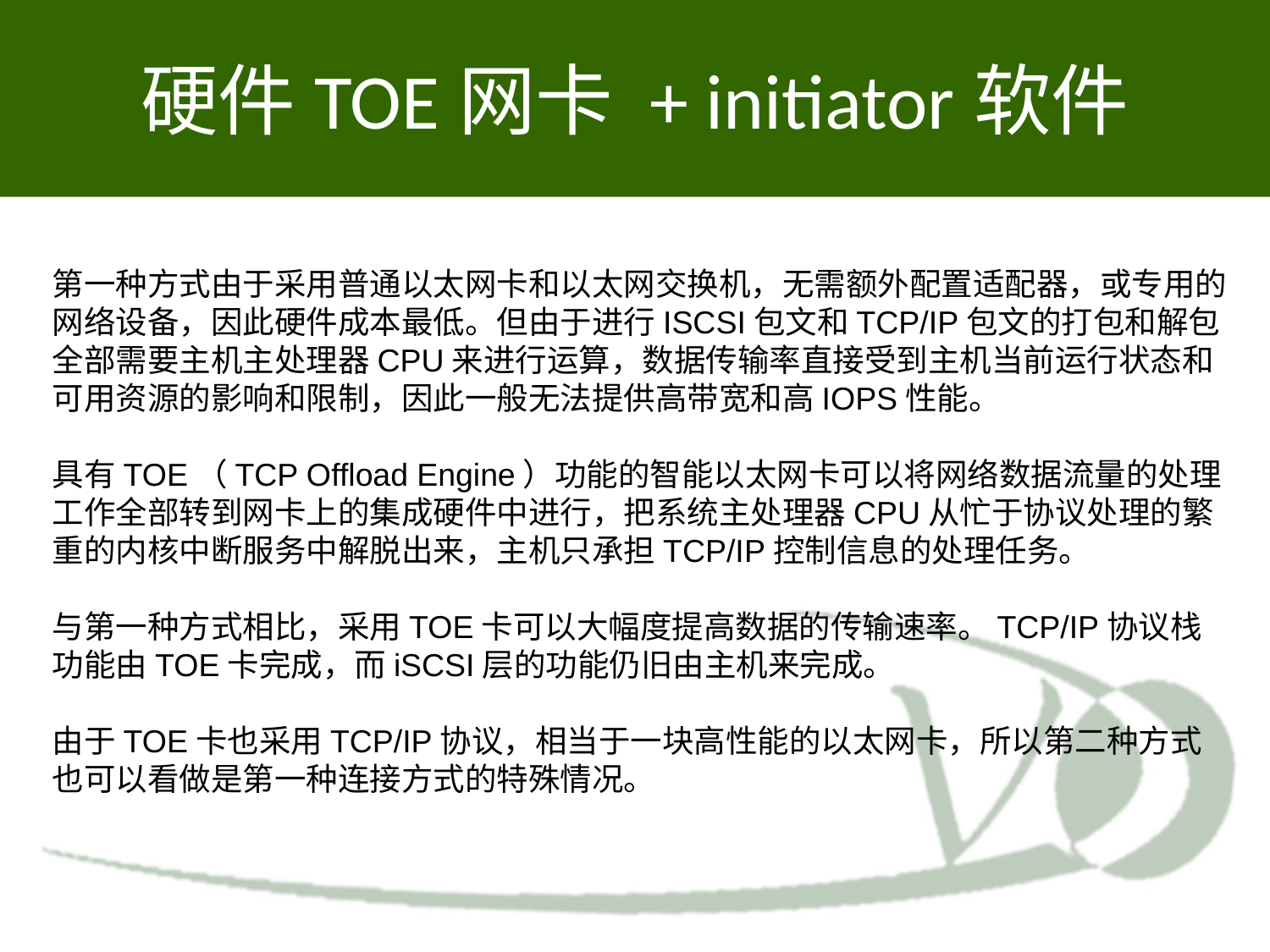

# 硬件TOE网卡 + initiator软件
第一种方式由于采用普通以太网卡和以太网交换机，无需额外配置适配器，或专用的网络设备，因此硬件成本最低。但由于进行ISCSI包文和TCP/IP包文的打包和解包全部需要主机主处理器CPU来进行运算，数据传输率直接受到主机当前运行状态和可用资源的影响和限制，因此一般无法提供高带宽和高IOPS性能。

具有TOE（TCP Offload Engine）功能的智能以太网卡可以将网络数据流量的处理工作全部转到网卡上的集成硬件中进行，把系统主处理器CPU从忙于协议处理的繁重的内核中断服务中解脱出来，主机只承担TCP/IP控制信息的处理任务。

与第一种方式相比，采用TOE卡可以大幅度提高数据的传输速率。TCP/IP协议栈功能由TOE卡完成，而iSCSI层的功能仍旧由主机来完成。

由于TOE卡也采用TCP/IP协议，相当于一块高性能的以太网卡，所以第二种方式也可以看做是第一种连接方式的特殊情况。